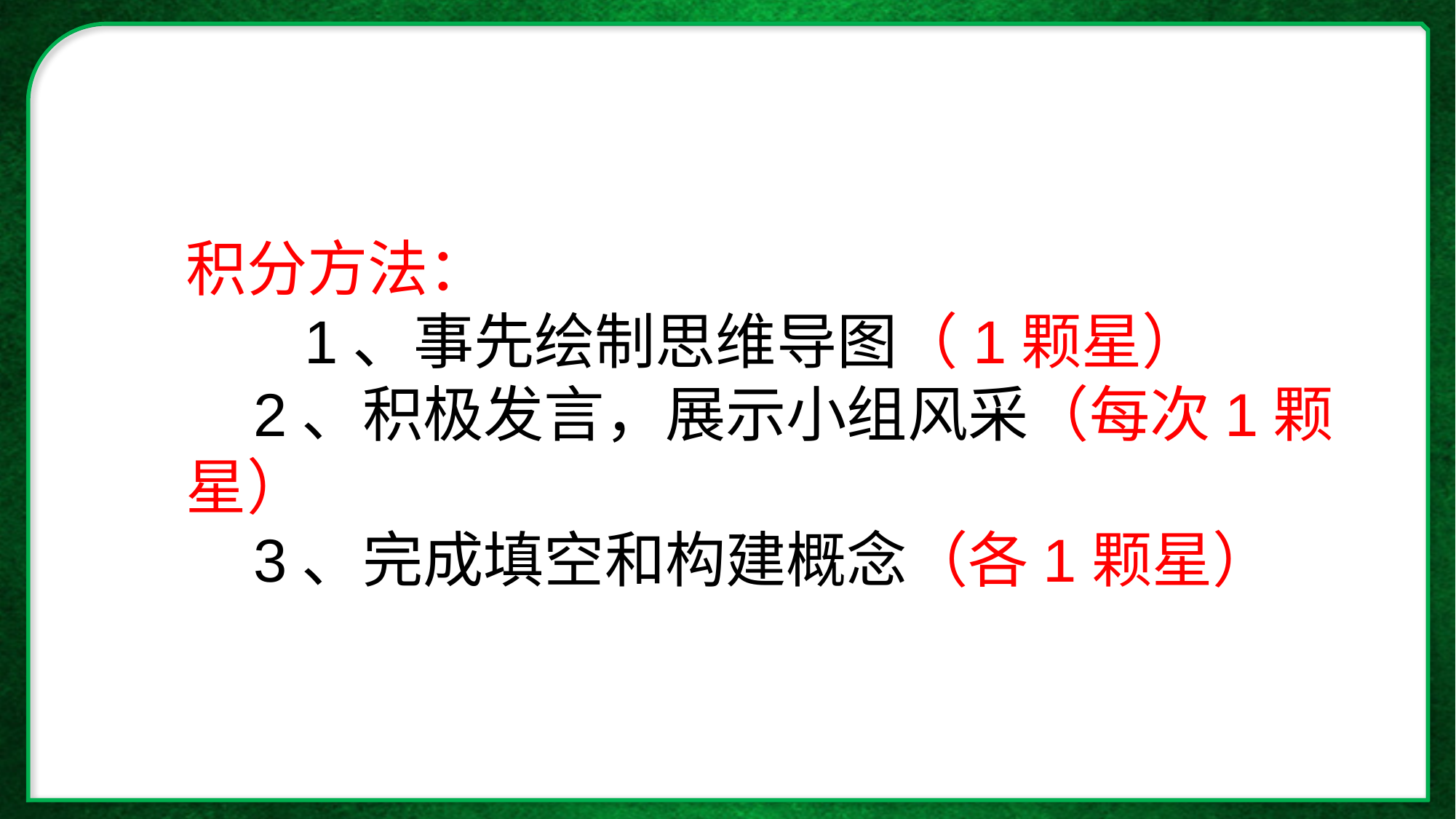

积分方法：
       1、事先绘制思维导图（1颗星）
    2、积极发言，展示小组风采（每次1颗星）
    3、完成填空和构建概念（各1颗星）